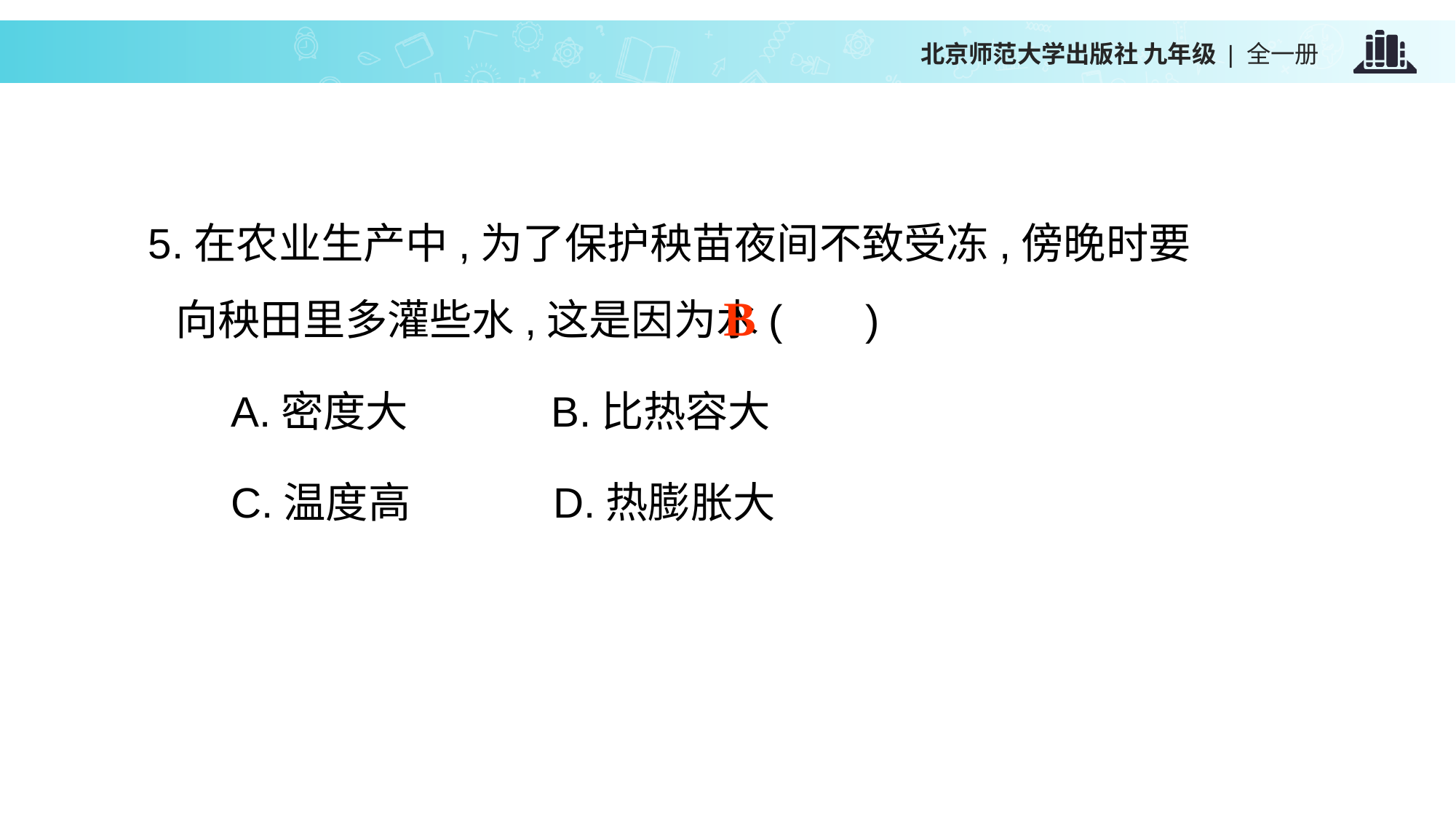

5.在农业生产中,为了保护秧苗夜间不致受冻,傍晚时要向秧田里多灌些水,这是因为水(       )
       A.密度大              B.比热容大
       C.温度高              D.热膨胀大
B